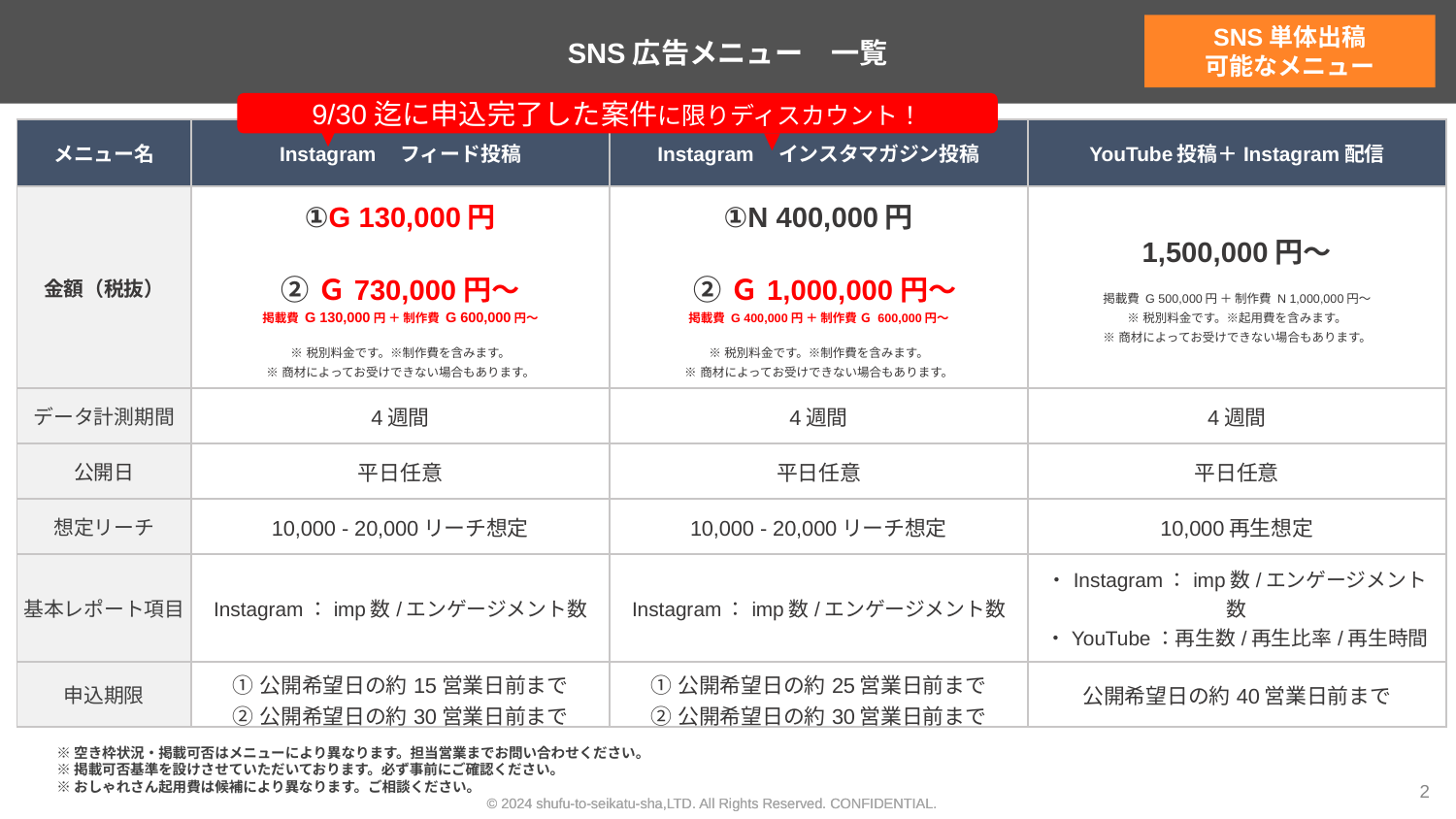

SNS広告メニュー　一覧
SNS単体出稿
可能なメニュー
9/30迄に申込完了した案件に限りディスカウント！
| メニュー名 | Instagram　フィード投稿 | Instagram　インスタマガジン投稿 | YouTube投稿＋Instagram配信 |
| --- | --- | --- | --- |
| 金額（税抜） | ①G 130,000円 ②Ｇ730,000円～ 掲載費 G 130,000円 ＋ 制作費 G 600,000円～ ※税別料金です。※制作費を含みます。 ※商材によってお受けできない場合もあります。 | ①N 400,000円 ②Ｇ1,000,000円～ 掲載費 G 400,000円 ＋ 制作費 Ｇ 600,000円～ ※税別料金です。※制作費を含みます。 ※商材によってお受けできない場合もあります。 | 1,500,000円～ 掲載費 G 500,000円 ＋ 制作費 N 1,000,000円～ ※税別料金です。※起用費を含みます。 ※商材によってお受けできない場合もあります。 |
| データ計測期間 | 4週間 | 4週間 | 4週間 |
| 公開日 | 平日任意 | 平日任意 | 平日任意 |
| 想定リーチ | 10,000 - 20,000リーチ想定 | 10,000 - 20,000リーチ想定 | 10,000再生想定 |
| 基本レポート項目 | Instagram：imp数/エンゲージメント数 | Instagram：imp数/エンゲージメント数 | ・Instagram：imp数/エンゲージメント数 ・YouTube：再生数/再生比率/再生時間 |
| 申込期限 | ①公開希望日の約15営業日前まで ②公開希望日の約30営業日前まで | ①公開希望日の約25営業日前まで ②公開希望日の約30営業日前まで | 公開希望日の約40営業日前まで |

※空き枠状況・掲載可否はメニューにより異なります。担当営業までお問い合わせください。
※掲載可否基準を設けさせていただいております。必ず事前にご確認ください。
※おしゃれさん起用費は候補により異なります。ご相談ください。
2